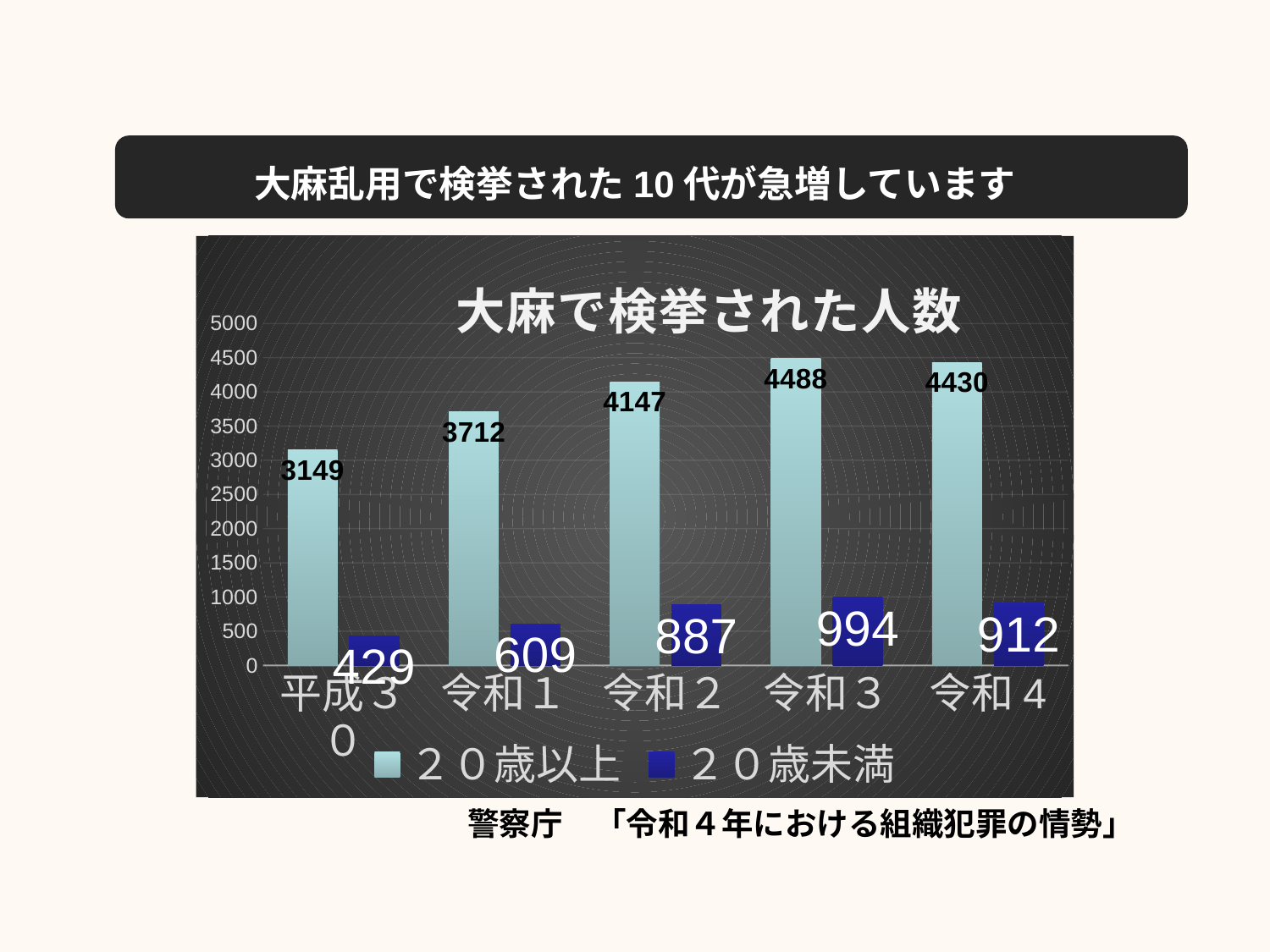

大麻乱用で検挙された10代が急増しています

### Chart: 大麻で検挙された人数

| Category | ２０歳以上 | ２０歳未満 |
|---|---|---|
| 平成３０ | 3149.0 | 429.0 |
| 令和１ | 3712.0 | 609.0 |
| 令和２ | 4147.0 | 887.0 |
| 令和３ | 4488.0 | 994.0 |
| 令和4 | 4430.0 | 912.0 |
警察庁　「令和４年における組織犯罪の情勢」